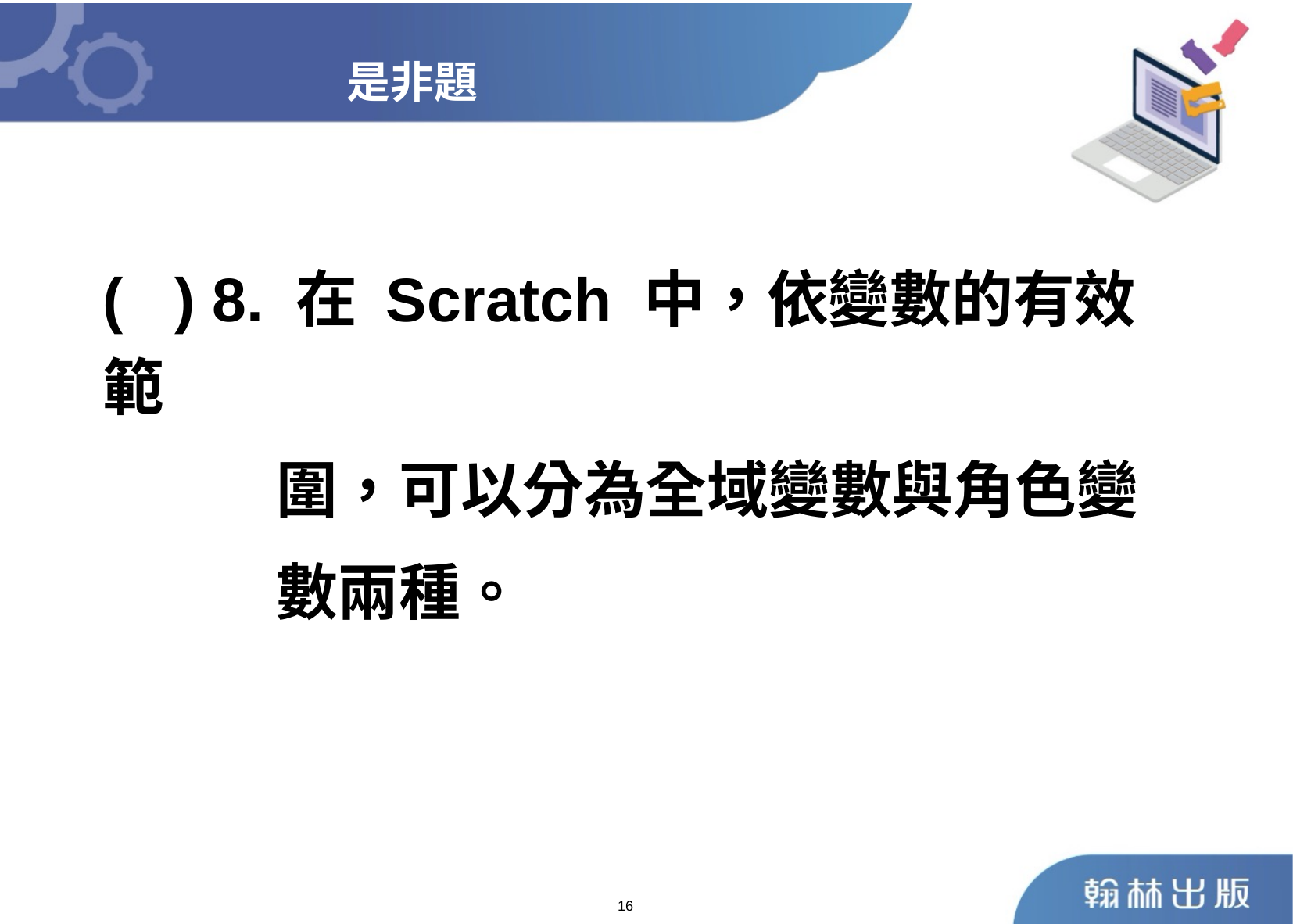

是非題
	(   ) 8. 在 Scratch 中，依變數的有效範
             圍，可以分為全域變數與角色變
             數兩種。
16